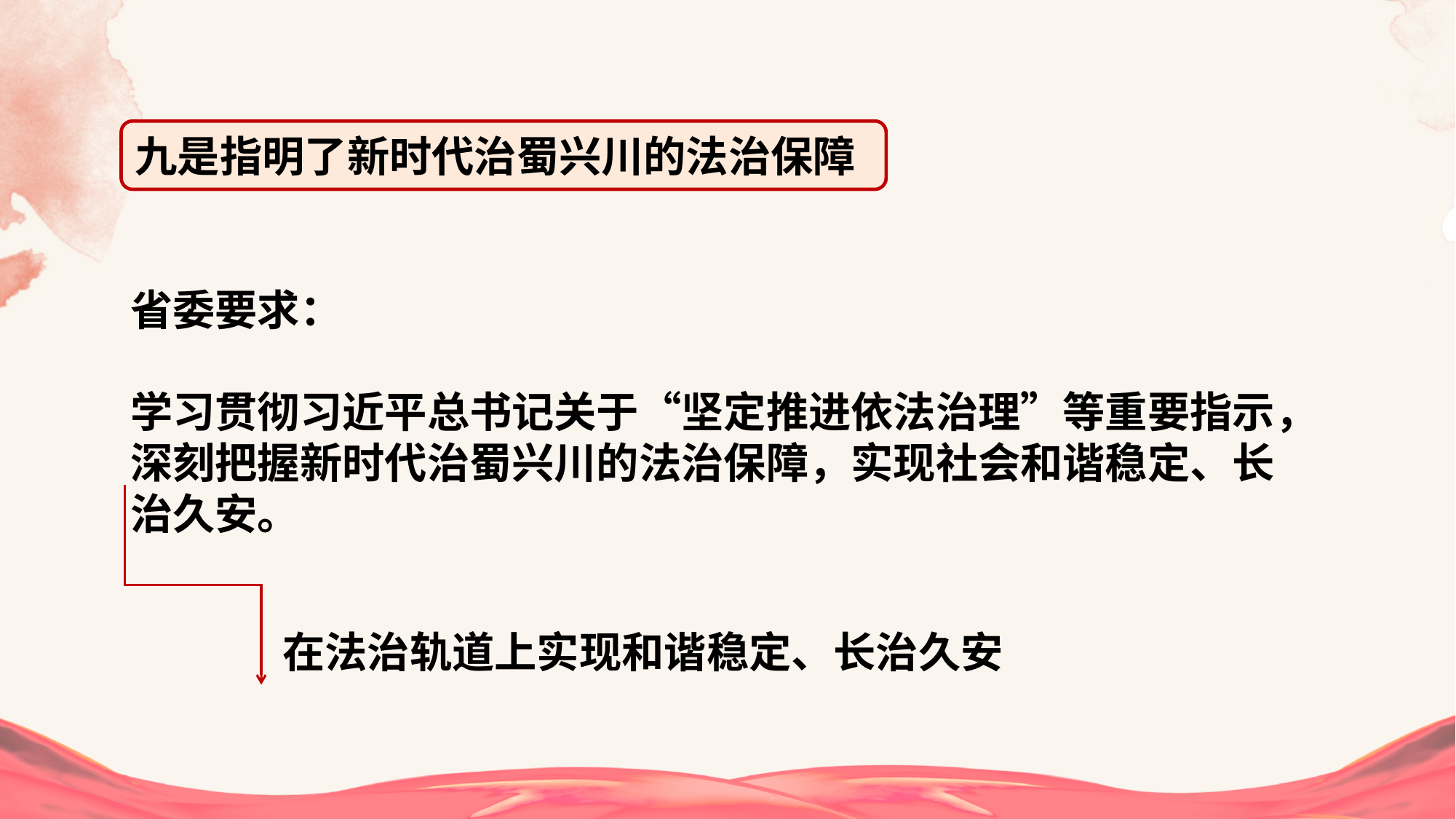

九是指明了新时代治蜀兴川的法治保障
省委要求：

学习贯彻习近平总书记关于“坚定推进依法治理”等重要指示，
深刻把握新时代治蜀兴川的法治保障，实现社会和谐稳定、长
治久安。
在法治轨道上实现和谐稳定、长治久安